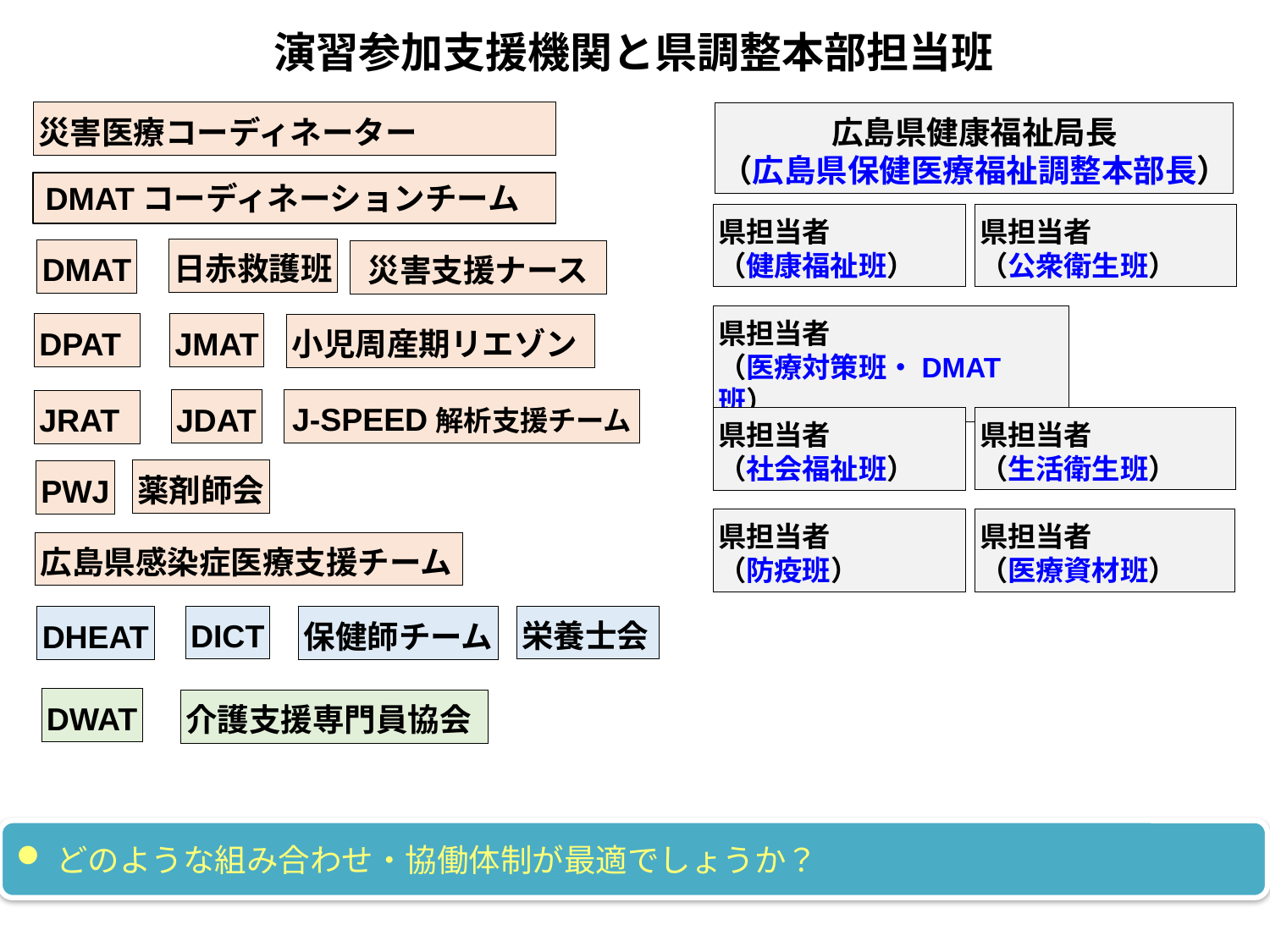

演習参加支援機関と県調整本部担当班
災害医療コーディネーター
広島県健康福祉局長
（広島県保健医療福祉調整本部長）
DMATコーディネーションチーム
県担当者
（健康福祉班）
県担当者
（公衆衛生班）
日赤救護班
DMAT
災害支援ナース
県担当者
（医療対策班・DMAT班）
DPAT
JMAT
小児周産期リエゾン
J-SPEED解析支援チーム
JDAT
JRAT
県担当者
（生活衛生班）
県担当者
（社会福祉班）
薬剤師会
PWJ
県担当者
（防疫班）
県担当者
（医療資材班）
広島県感染症医療支援チーム
DICT
栄養士会
保健師チーム
DHEAT
DWAT
介護支援専門員協会
どのような組み合わせ・協働体制が最適でしょうか？
5